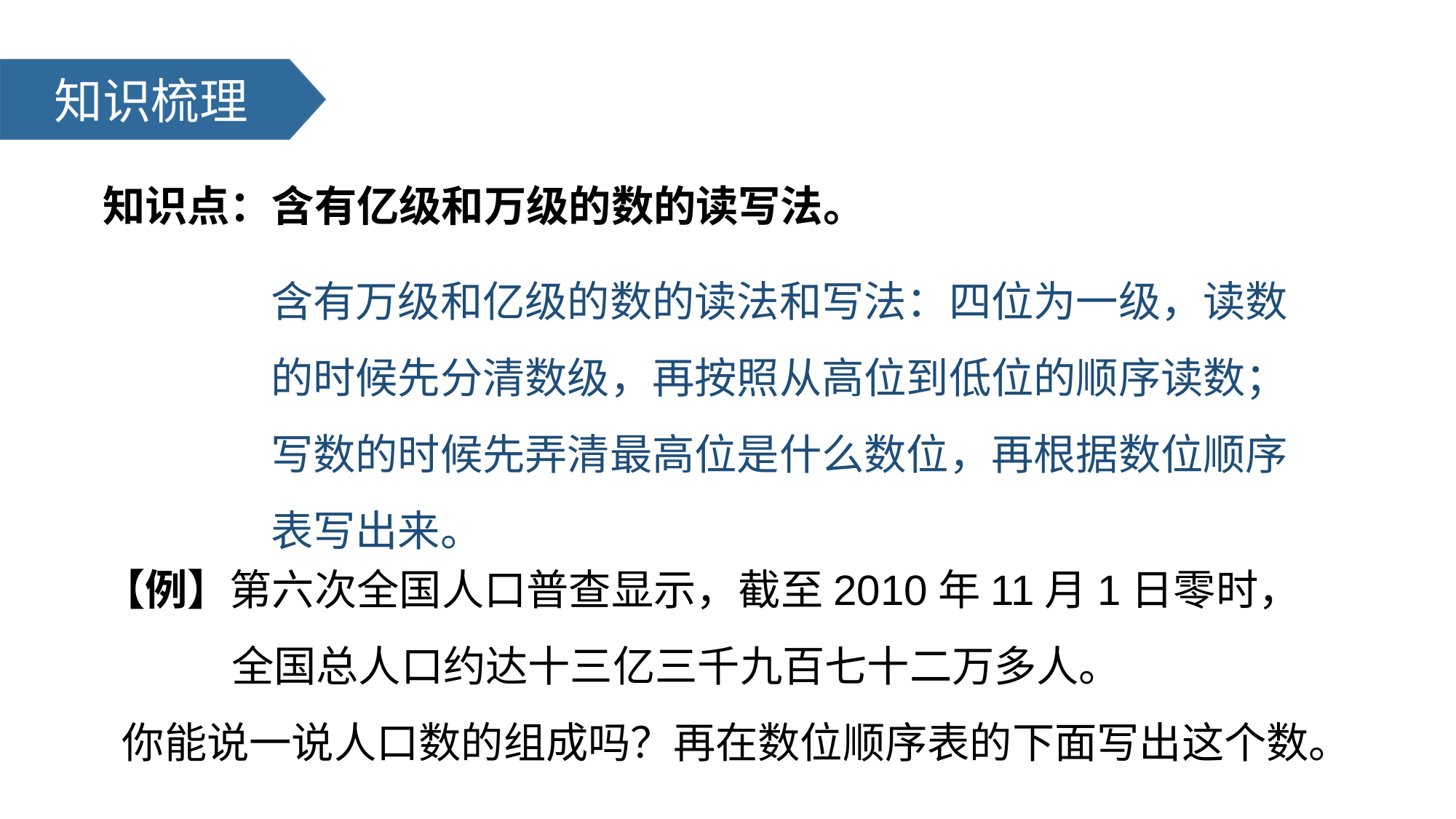

知识梳理
知识点：含有亿级和万级的数的读写法。
含有万级和亿级的数的读法和写法：四位为一级，读数的时候先分清数级，再按照从高位到低位的顺序读数；写数的时候先弄清最高位是什么数位，再根据数位顺序表写出来。
【例】第六次全国人口普查显示，截至2010年11月1日零时，全国总人口约达十三亿三千九百七十二万多人。
 你能说一说人口数的组成吗？再在数位顺序表的下面写出这个数。